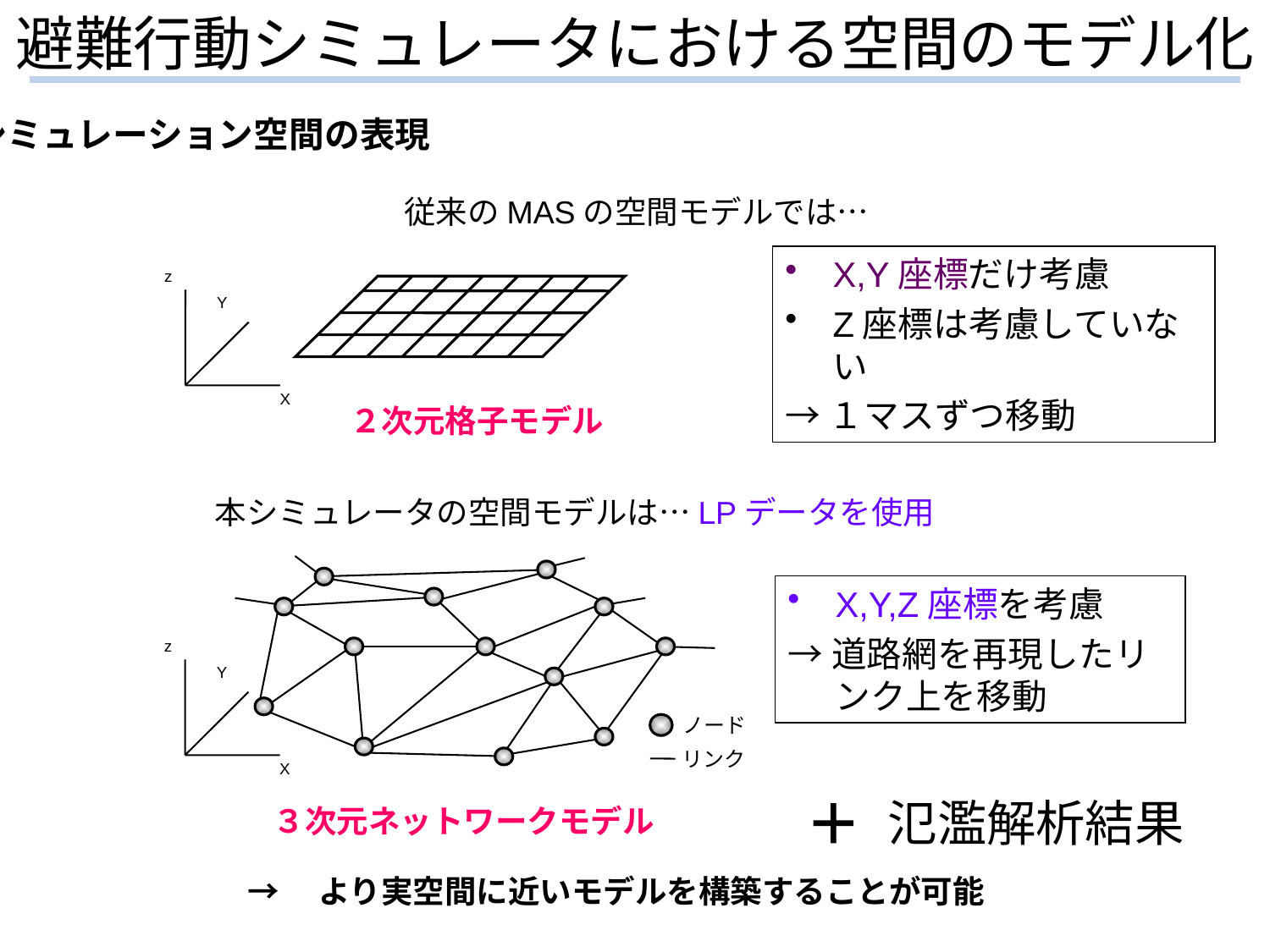

# 避難行動シミュレータにおける空間のモデル化
シミュレーション空間の表現
従来のMASの空間モデルでは…
X,Y座標だけ考慮
Z座標は考慮していない
→１マスずつ移動
z

Y
X

２次元格子モデル
本シミュレータの空間モデルは…LPデータを使用

X,Y,Z座標を考慮
→道路網を再現したリンク上を移動
z

Y
X
ノード

リンク

氾濫解析結果
＋
３次元ネットワークモデル
→　より実空間に近いモデルを構築することが可能